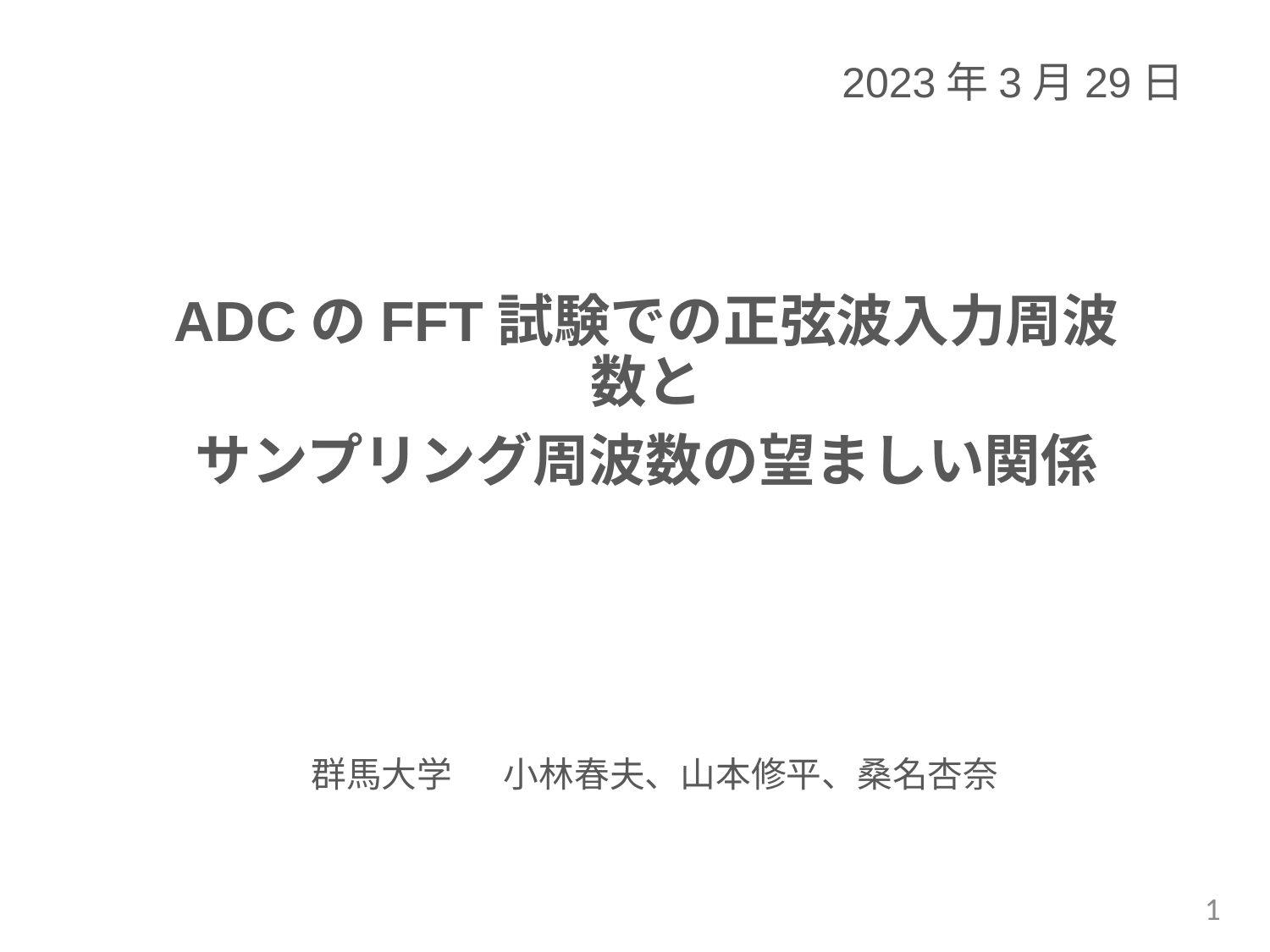

2023年3月29日
ADCのFFT試験での正弦波入力周波数と
サンプリング周波数の望ましい関係

 群馬大学  　小林春夫、山本修平、桑名杏奈
1